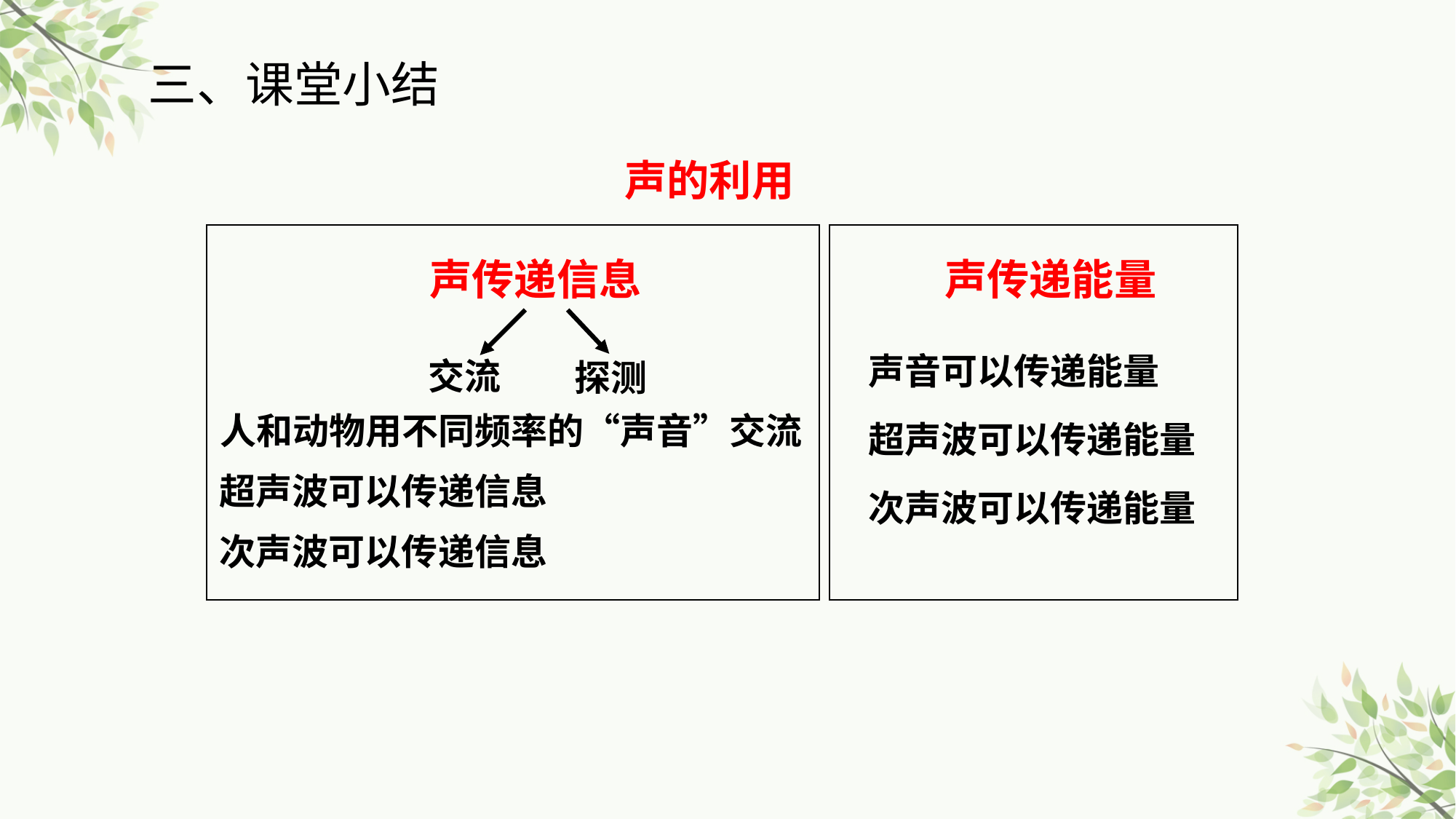

三、课堂小结
声的利用

声传递信息
声传递能量
声音可以传递能量
交流
探测
人和动物用不同频率的“声音”交流
超声波可以传递能量
超声波可以传递信息
次声波可以传递能量
次声波可以传递信息